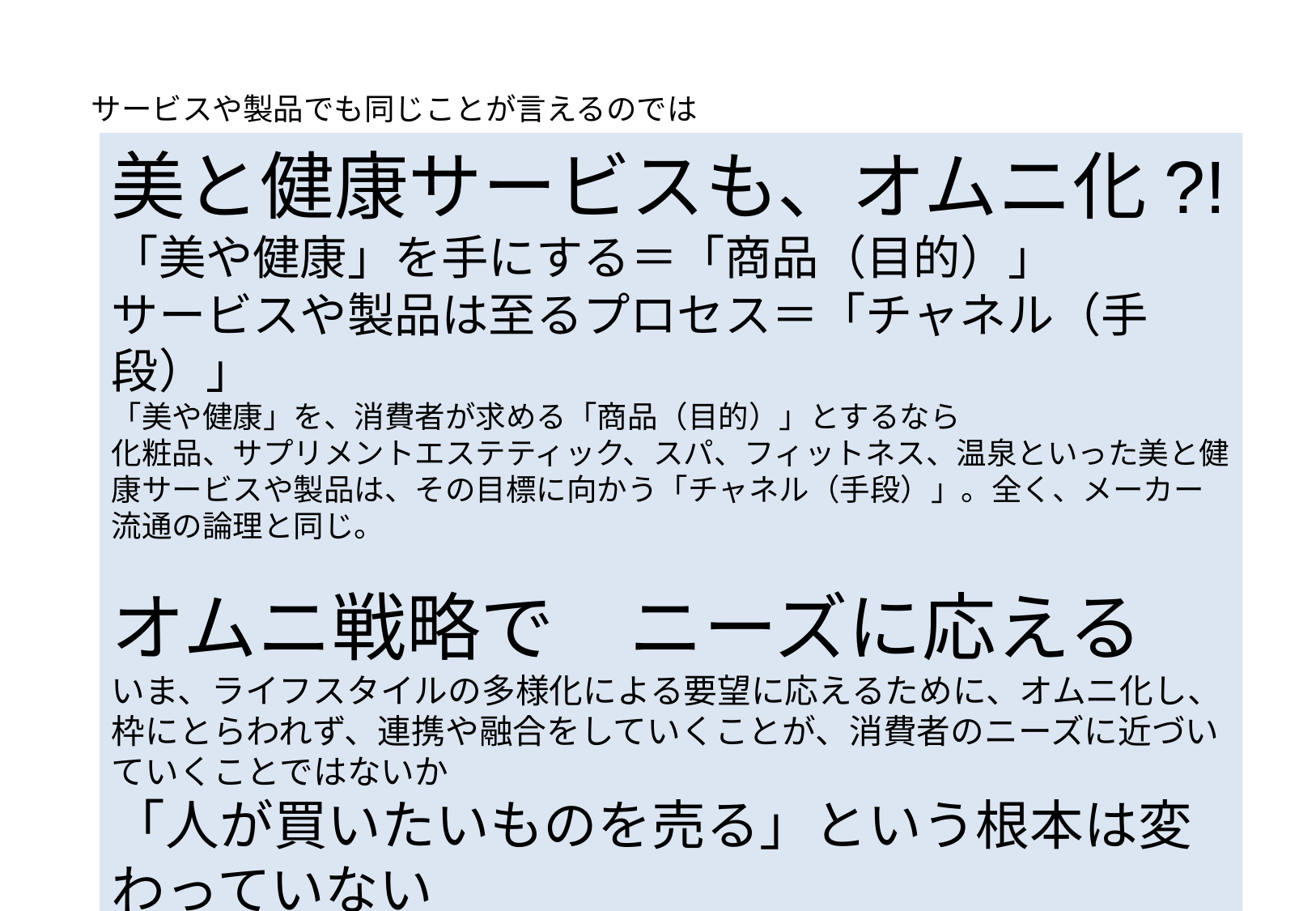

サービスや製品でも同じことが言えるのでは
美と健康サービスも、オムニ化?!
「美や健康」を手にする＝「商品（目的）」
サービスや製品は至るプロセス＝「チャネル（手段）」
「美や健康」を、消費者が求める「商品（目的）」とするなら
化粧品、サプリメントエステティック、スパ、フィットネス、温泉といった美と健康サービスや製品は、その目標に向かう「チャネル（手段）」。全く、メーカー流通の論理と同じ。

オムニ戦略で　ニーズに応える
いま、ライフスタイルの多様化による要望に応えるために、オムニ化し、枠にとらわれず、連携や融合をしていくことが、消費者のニーズに近づいていくことではないか
「人が買いたいものを売る」という根本は変わっていない